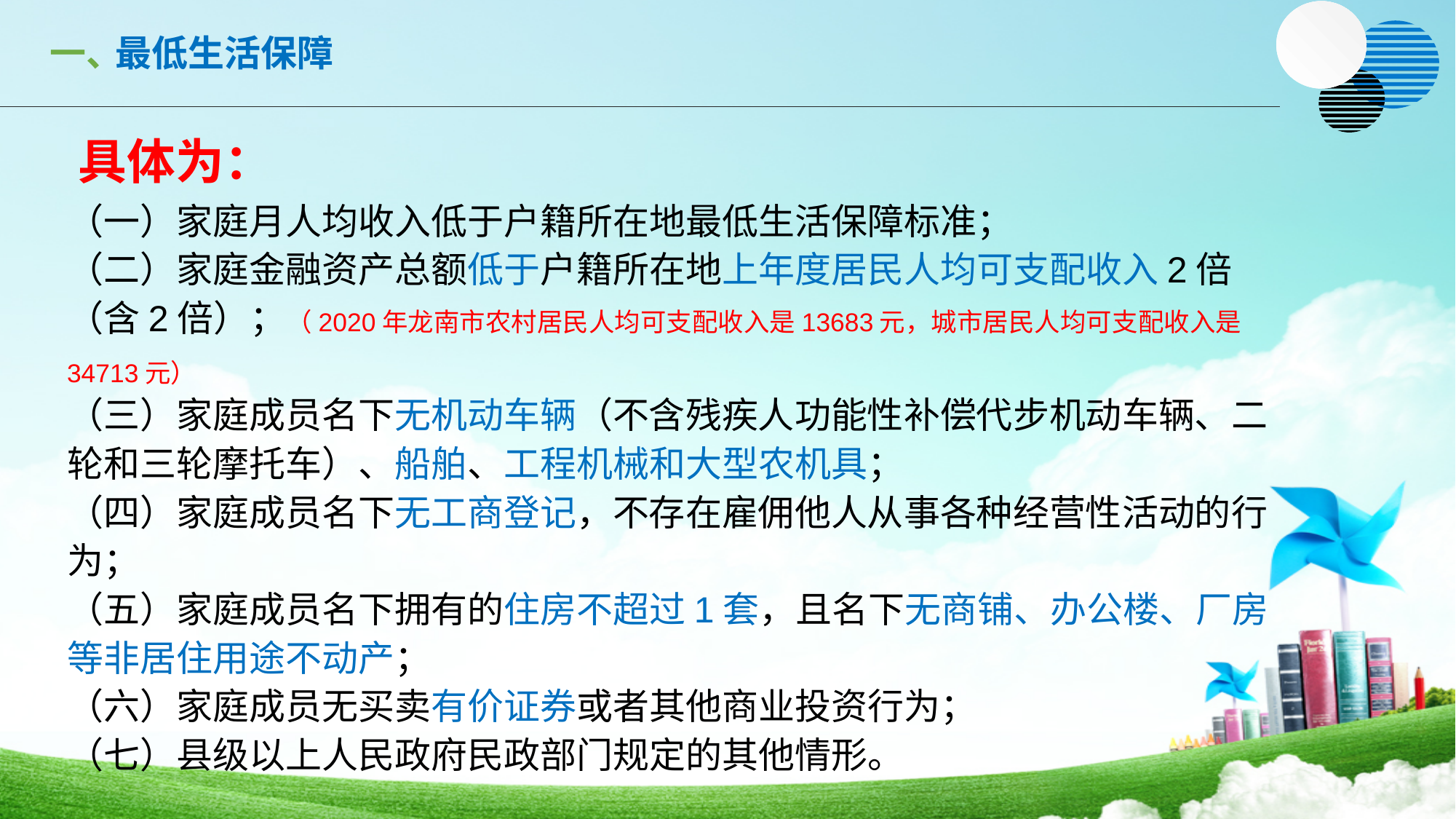

最低生活保障
一、
具体为：
（一）家庭月人均收入低于户籍所在地最低生活保障标准；
（二）家庭金融资产总额低于户籍所在地上年度居民人均可支配收入2倍（含2倍）；（2020年龙南市农村居民人均可支配收入是13683元，城市居民人均可支配收入是34713元）
（三）家庭成员名下无机动车辆（不含残疾人功能性补偿代步机动车辆、二轮和三轮摩托车）、船舶、工程机械和大型农机具；
（四）家庭成员名下无工商登记，不存在雇佣他人从事各种经营性活动的行为；
（五）家庭成员名下拥有的住房不超过1套，且名下无商铺、办公楼、厂房等非居住用途不动产；
（六）家庭成员无买卖有价证券或者其他商业投资行为；
（七）县级以上人民政府民政部门规定的其他情形。